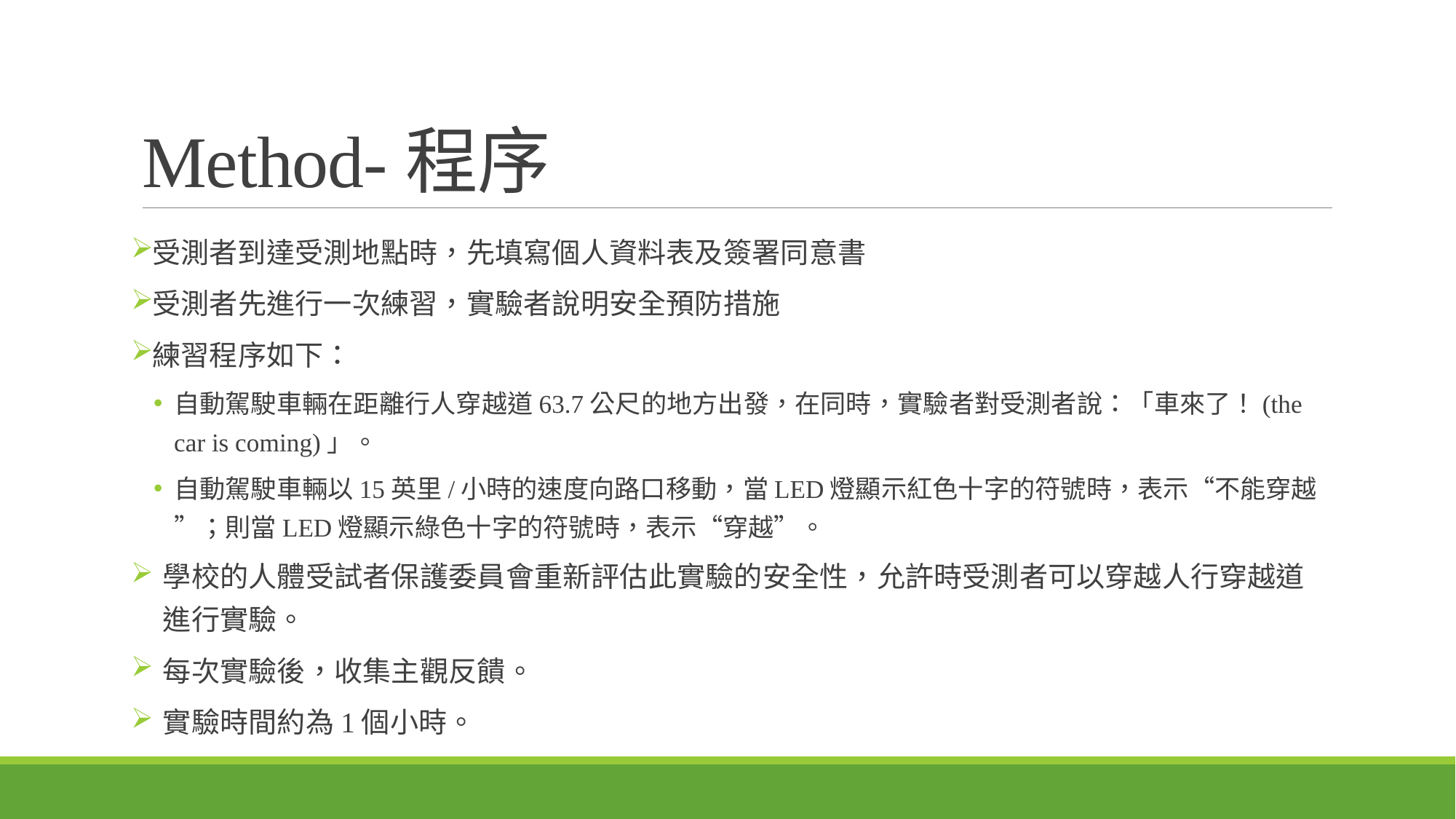

# Method-程序
受測者到達受測地點時，先填寫個人資料表及簽署同意書
受測者先進行一次練習，實驗者說明安全預防措施
練習程序如下：
自動駕駛車輛在距離行人穿越道63.7公尺的地方出發，在同時，實驗者對受測者說：「車來了！(the car is coming)」。
自動駕駛車輛以15英里/小時的速度向路口移動，當LED燈顯示紅色十字的符號時，表示“不能穿越”；則當LED燈顯示綠色十字的符號時，表示“穿越”。
學校的人體受試者保護委員會重新評估此實驗的安全性，允許時受測者可以穿越人行穿越道進行實驗。
每次實驗後，收集主觀反饋。
實驗時間約為1個小時。